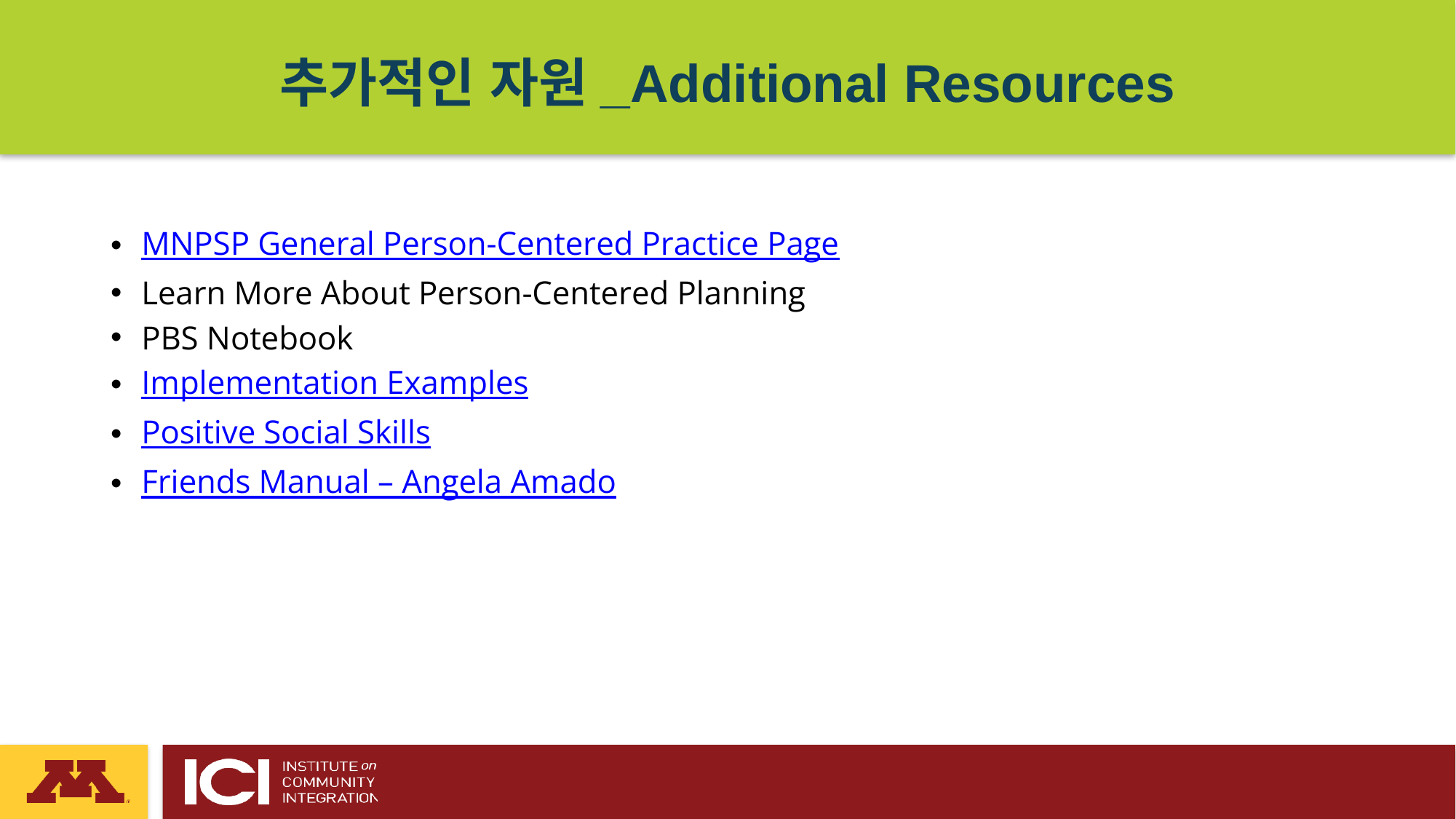

추가적인 자원_Additional Resources
MNPSP General Person-Centered Practice Page
Learn More About Person-Centered Planning
PBS Notebook
Implementation Examples
Positive Social Skills
Friends Manual – Angela Amado